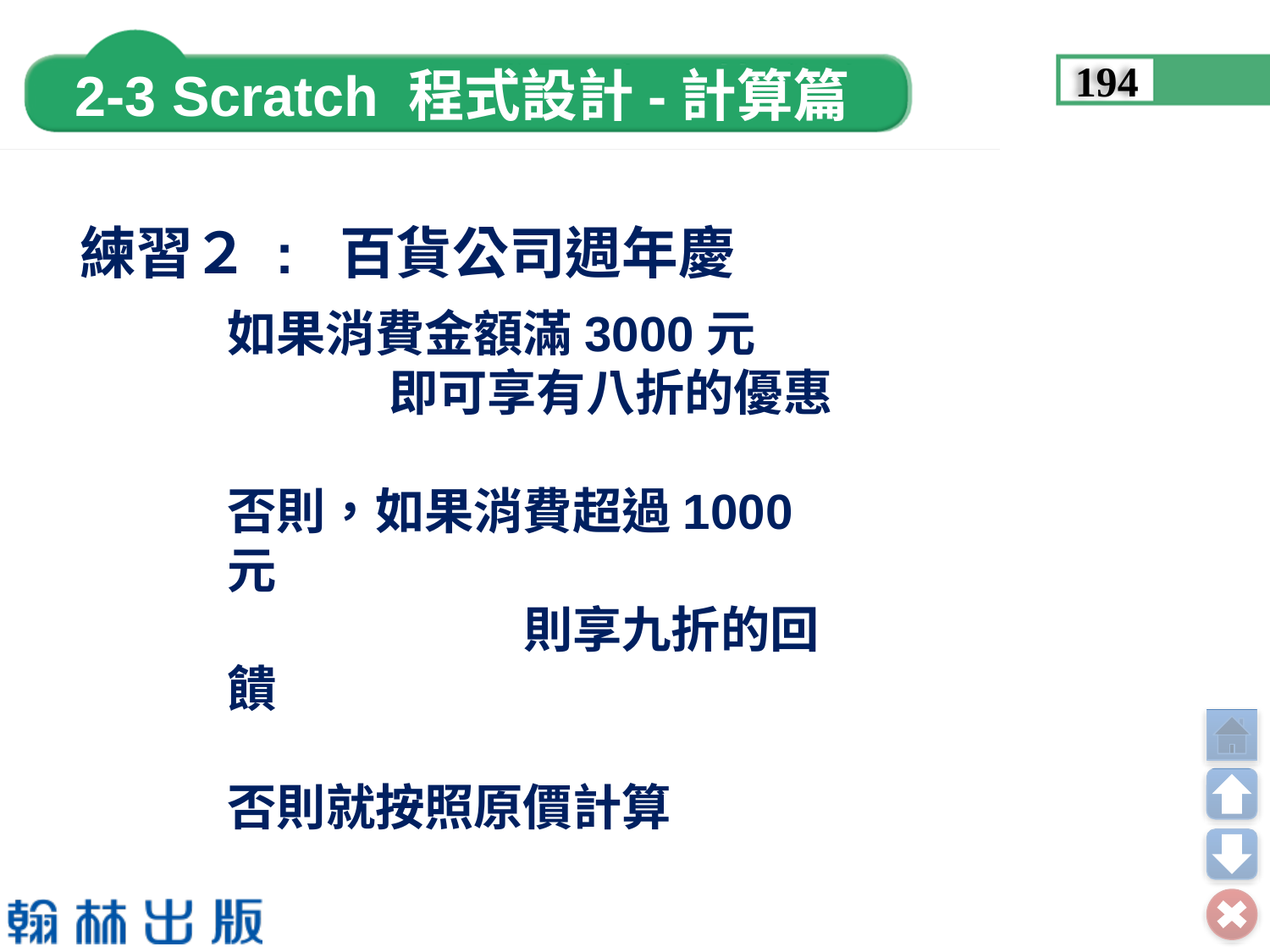

194
練習２ :  百貨公司週年慶
如果消費金額滿3000元
	  即可享有八折的優惠

否則，如果消費超過1000元
	              則享九折的回饋

否則就按照原價計算